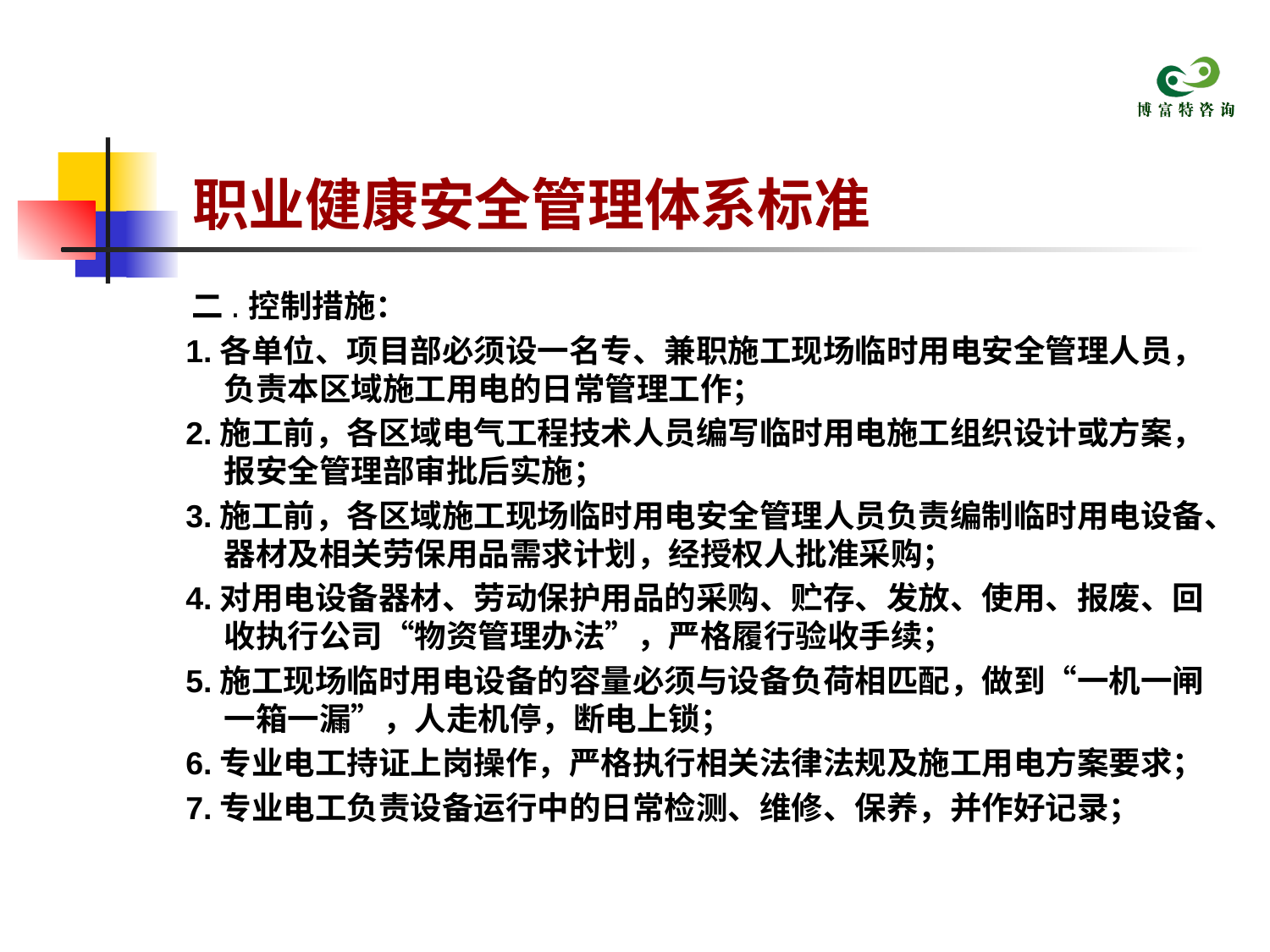

# 职业健康安全管理体系标准
 二.控制措施：
 1.各单位、项目部必须设一名专、兼职施工现场临时用电安全管理人员，负责本区域施工用电的日常管理工作；
 2.施工前，各区域电气工程技术人员编写临时用电施工组织设计或方案，报安全管理部审批后实施；
 3.施工前，各区域施工现场临时用电安全管理人员负责编制临时用电设备、器材及相关劳保用品需求计划，经授权人批准采购；
 4.对用电设备器材、劳动保护用品的采购、贮存、发放、使用、报废、回收执行公司“物资管理办法”，严格履行验收手续；
 5.施工现场临时用电设备的容量必须与设备负荷相匹配，做到“一机一闸一箱一漏”，人走机停，断电上锁；
 6.专业电工持证上岗操作，严格执行相关法律法规及施工用电方案要求；
 7.专业电工负责设备运行中的日常检测、维修、保养，并作好记录；
124